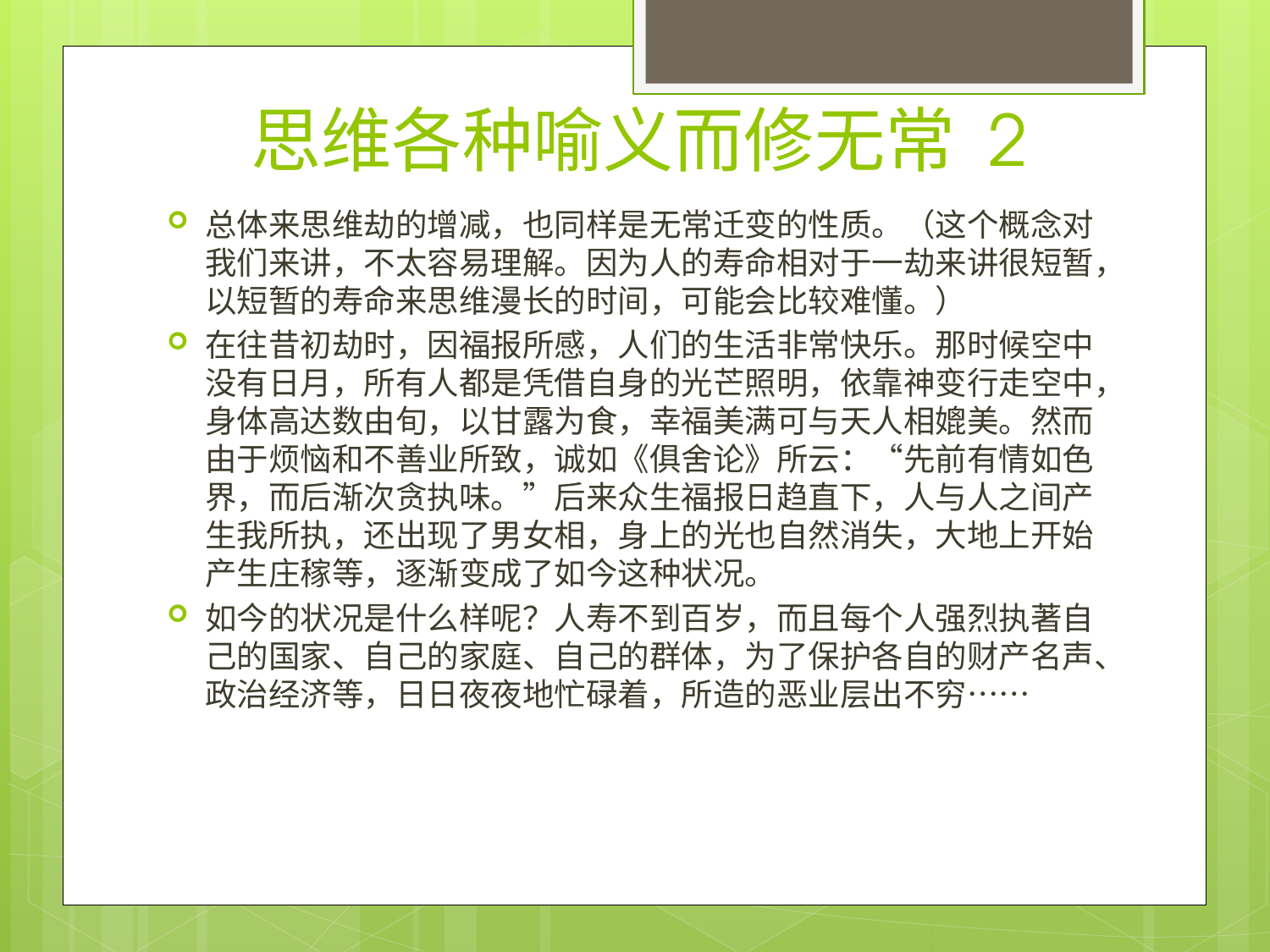

# 思维各种喻义而修无常 2
总体来思维劫的增减，也同样是无常迁变的性质。（这个概念对我们来讲，不太容易理解。因为人的寿命相对于一劫来讲很短暂，以短暂的寿命来思维漫长的时间，可能会比较难懂。）
在往昔初劫时，因福报所感，人们的生活非常快乐。那时候空中没有日月，所有人都是凭借自身的光芒照明，依靠神变行走空中，身体高达数由旬，以甘露为食，幸福美满可与天人相媲美。然而由于烦恼和不善业所致，诚如《俱舍论》所云：“先前有情如色界，而后渐次贪执味。”后来众生福报日趋直下，人与人之间产生我所执，还出现了男女相，身上的光也自然消失，大地上开始产生庄稼等，逐渐变成了如今这种状况。
如今的状况是什么样呢？人寿不到百岁，而且每个人强烈执著自己的国家、自己的家庭、自己的群体，为了保护各自的财产名声、政治经济等，日日夜夜地忙碌着，所造的恶业层出不穷……